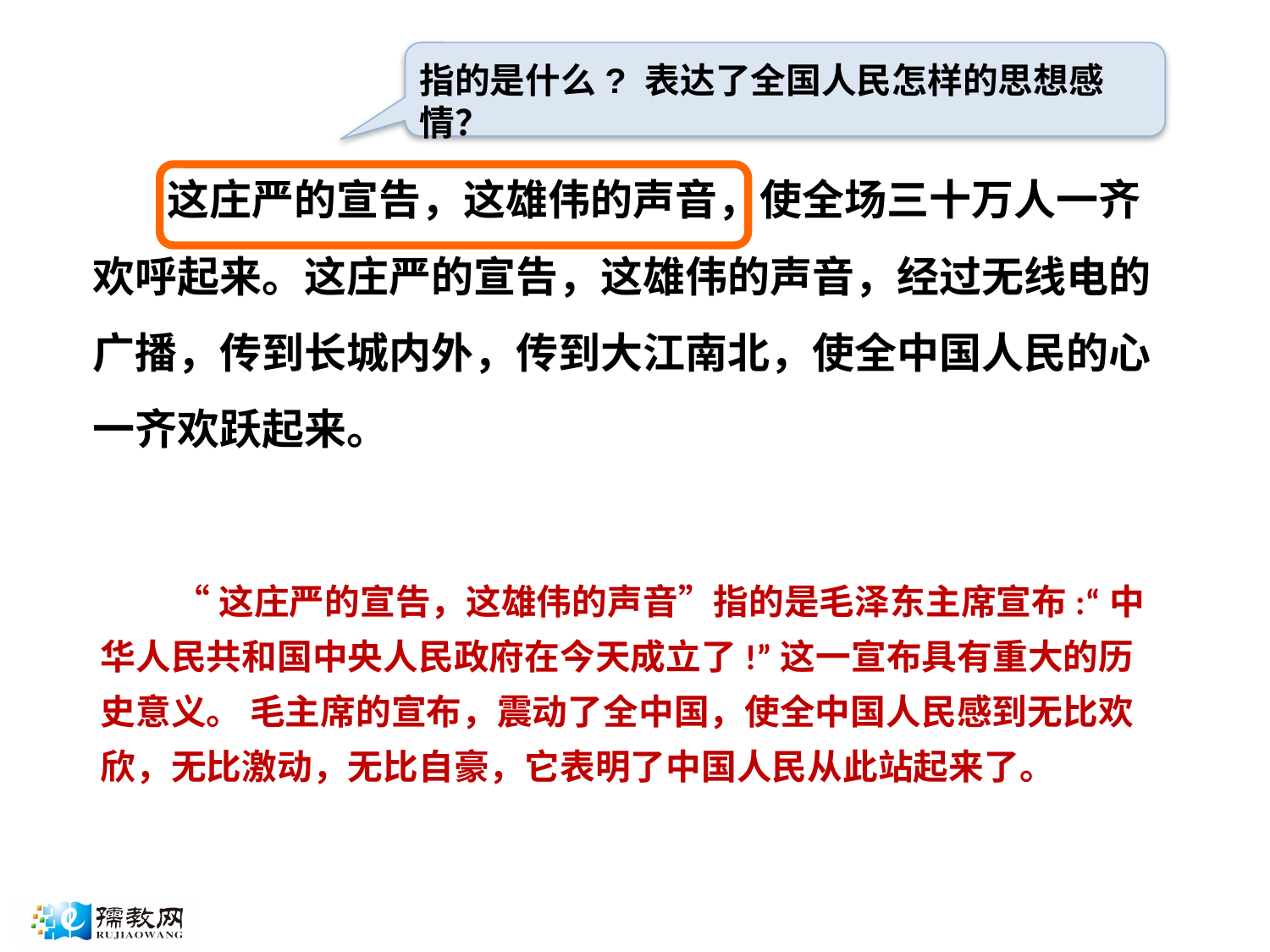

指的是什么? 表达了全国人民怎样的思想感情？
这庄严的宣告，这雄伟的声音，使全场三十万人一齐欢呼起来。这庄严的宣告，这雄伟的声音，经过无线电的广播，传到长城内外，传到大江南北，使全中国人民的心一齐欢跃起来。

“这庄严的宣告，这雄伟的声音”指的是毛泽东主席宣布:“中华人民共和国中央人民政府在今天成立了!”这一宣布具有重大的历史意义。 毛主席的宣布，震动了全中国，使全中国人民感到无比欢欣，无比激动，无比自豪，它表明了中国人民从此站起来了。